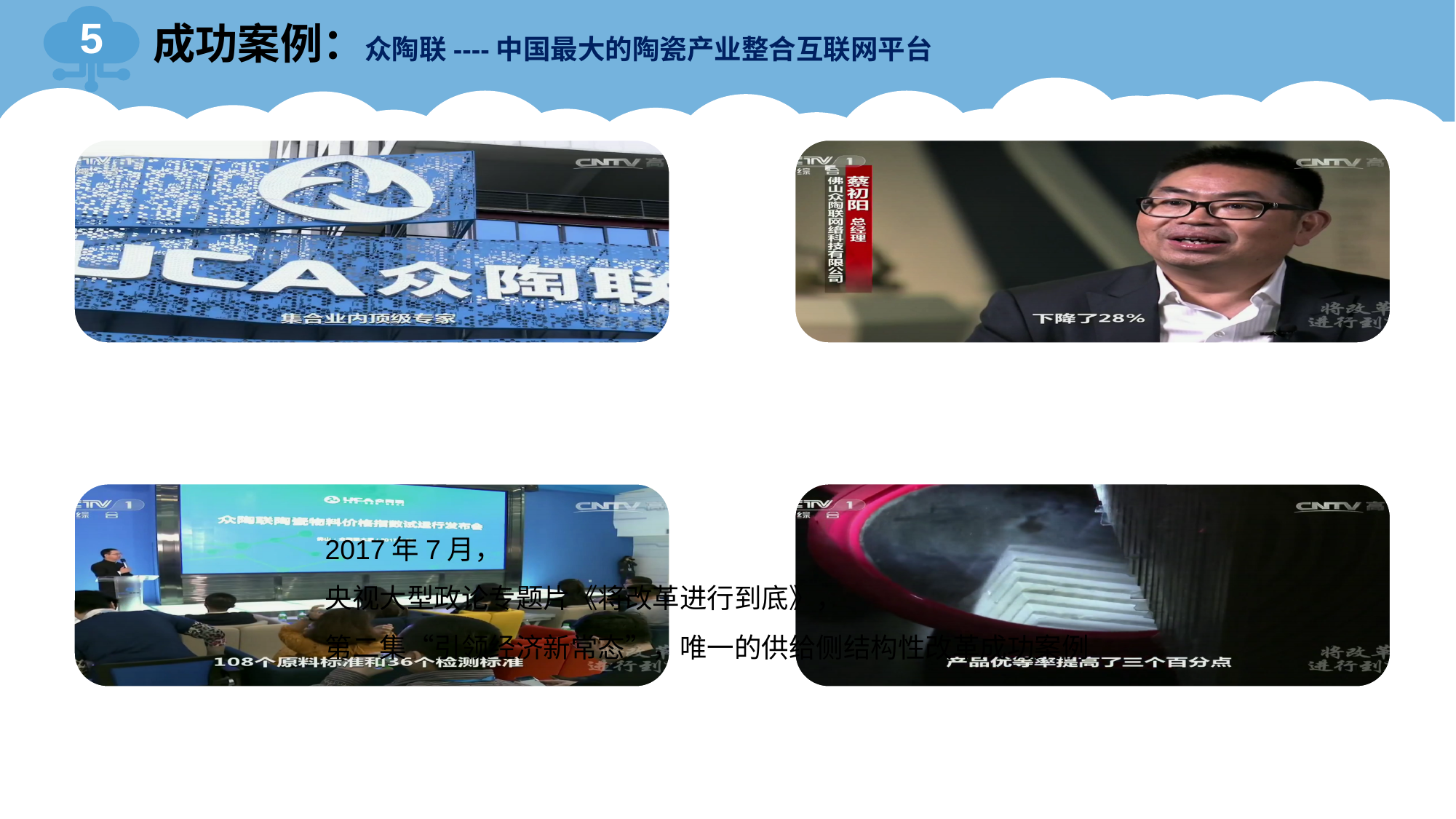

5
成功案例：众陶联----中国最大的陶瓷产业整合互联网平台

2017年7月，
央视大型政论专题片《将改革进行到底》，
第二集“引领经济新常态”，唯一的供给侧结构性改革成功案例